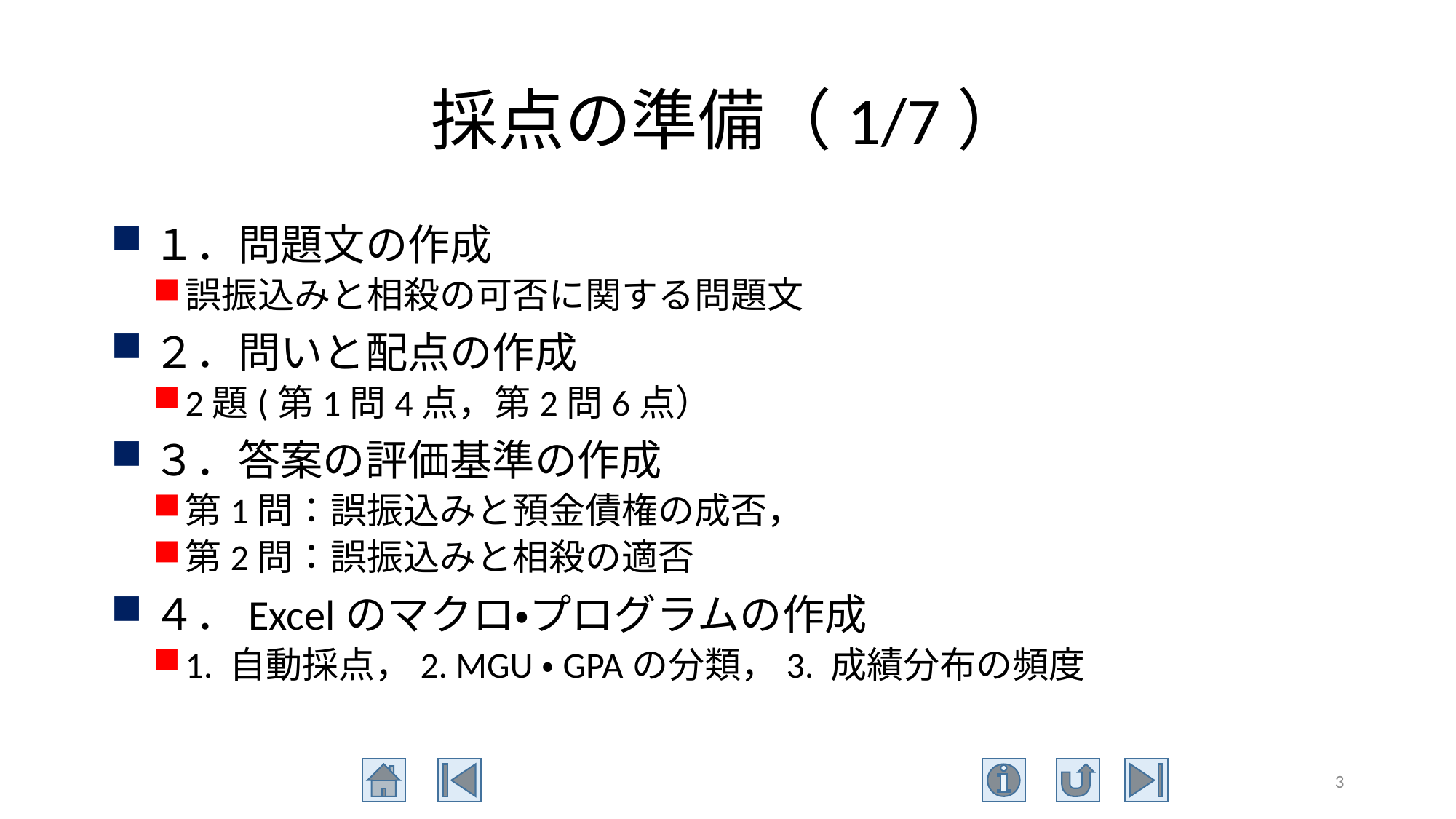

# 採点の準備（1/7）
１．問題文の作成
誤振込みと相殺の可否に関する問題文
２．問いと配点の作成
2題(第1問4点，第2問6点）
３．答案の評価基準の作成
第1問：誤振込みと預金債権の成否，
第2問：誤振込みと相殺の適否
４．Excelのマクロ・プログラムの作成
1. 自動採点，2. MGU・GPAの分類，3. 成績分布の頻度
3